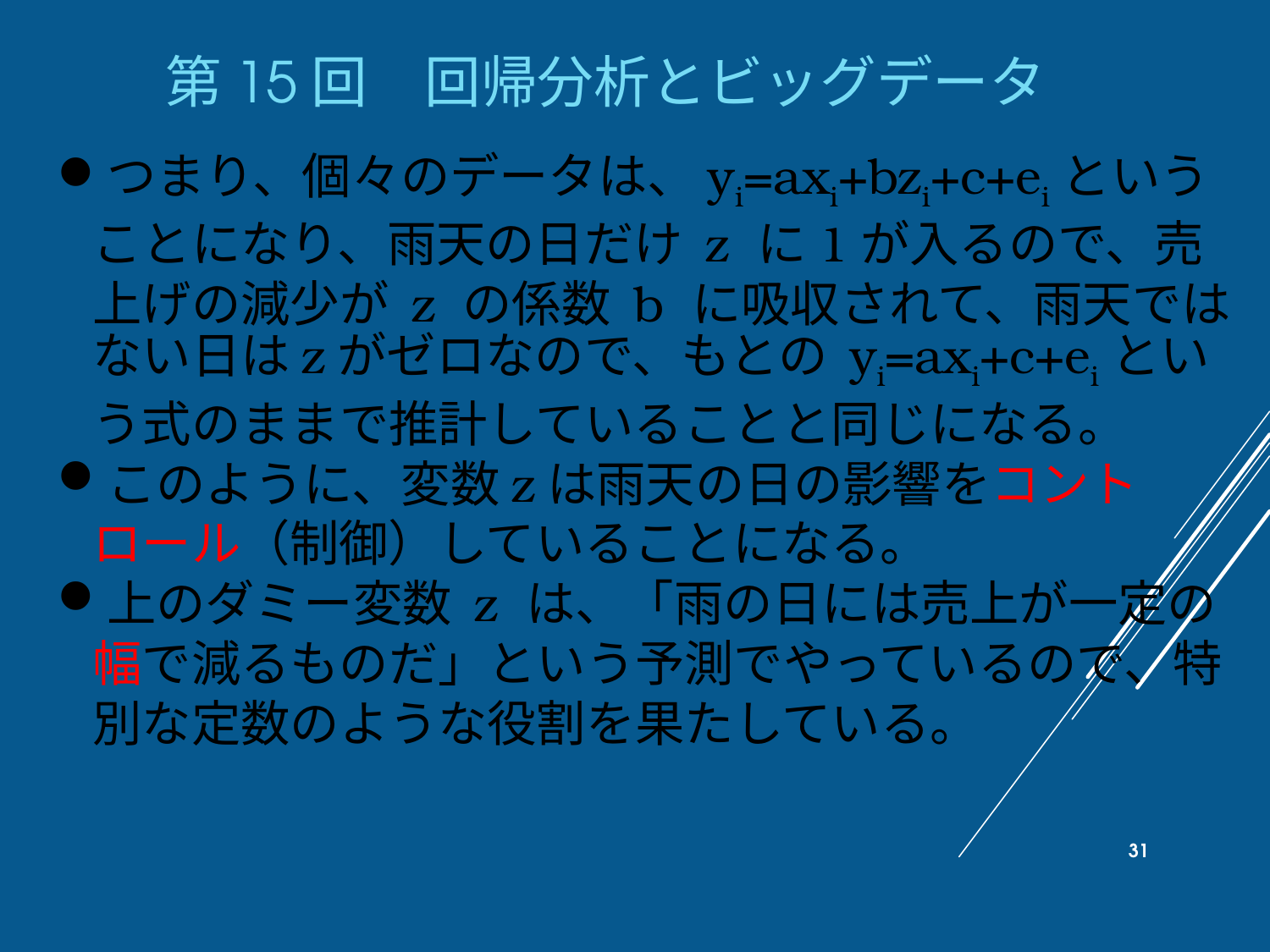

第15回　回帰分析とビッグデータ
つまり、個々のデータは、yi=axi+bzi+c+eiということになり、雨天の日だけ z に1が入るので、売上げの減少が z の係数 b に吸収されて、雨天ではない日はzがゼロなので、もとの yi=axi+c+eiという式のままで推計していることと同じになる。
このように、変数zは雨天の日の影響をコントロール（制御）していることになる。
上のダミー変数 z は、「雨の日には売上が一定の幅で減るものだ」という予測でやっているので、特別な定数のような役割を果たしている。
31